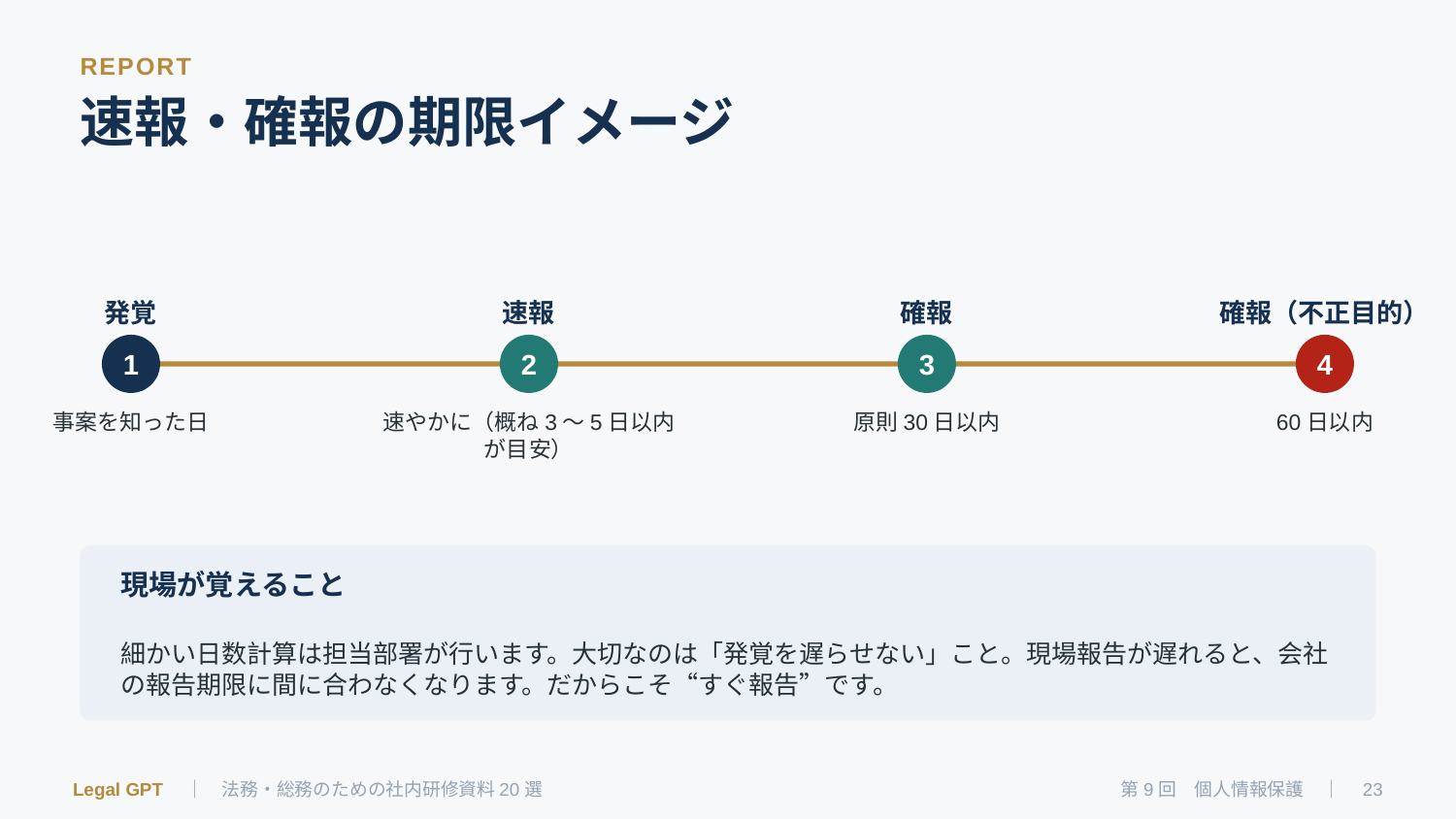

REPORT
速報・確報の期限イメージ
発覚
速報
確報
確報（不正目的）

1

2

3

4

事案を知った日
速やかに（概ね3〜5日以内が目安）
原則30日以内
60日以内

現場が覚えること

細かい日数計算は担当部署が行います。大切なのは「発覚を遅らせない」こと。現場報告が遅れると、会社の報告期限に間に合わなくなります。だからこそ“すぐ報告”です。
Legal GPT　｜　法務・総務のための社内研修資料20選
第9回　個人情報保護　｜　23